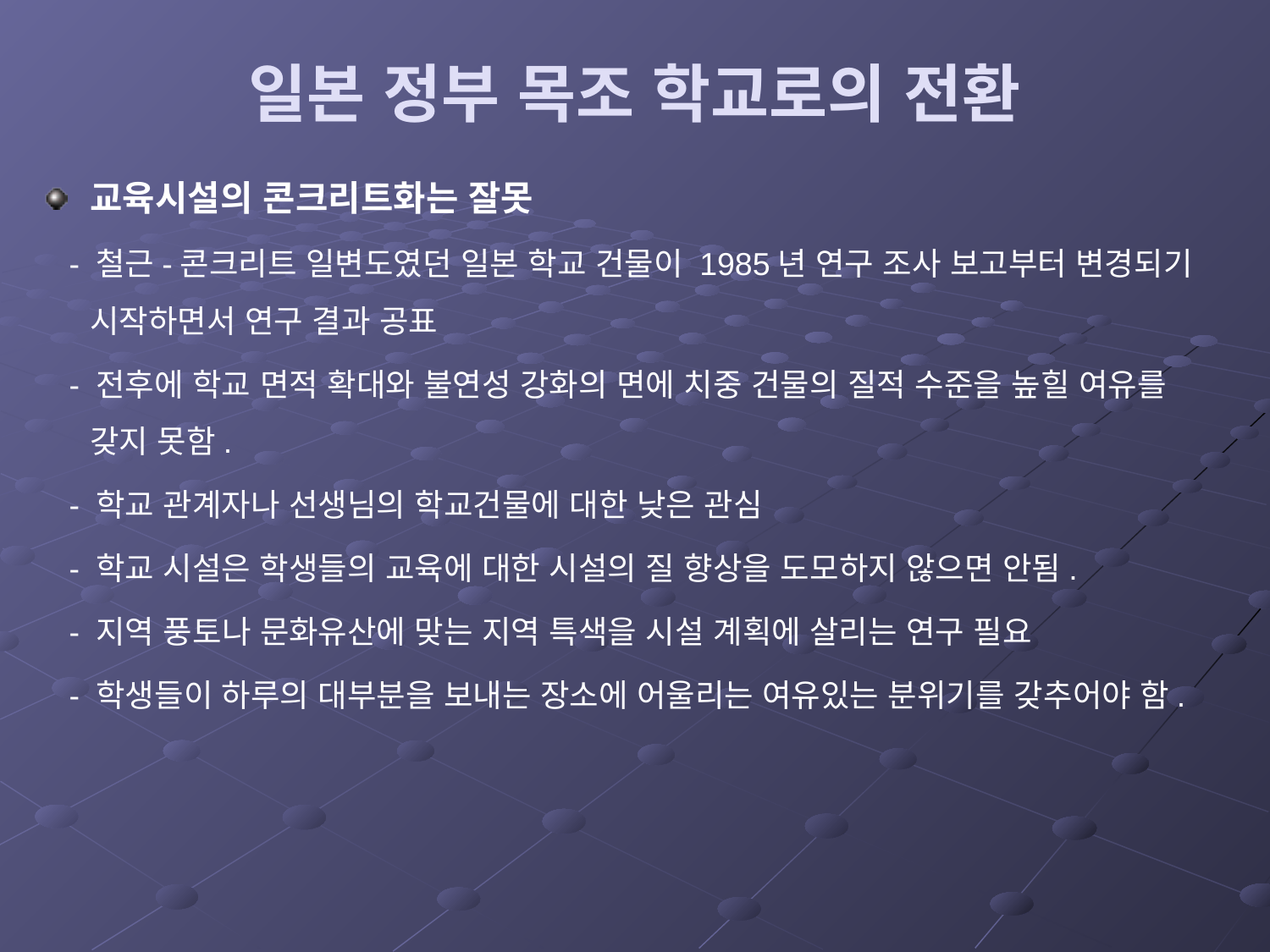

# 일본 정부 목조 학교로의 전환
교육시설의 콘크리트화는 잘못
   - 철근-콘크리트 일변도였던 일본 학교 건물이 1985년 연구 조사 보고부터 변경되기 시작하면서 연구 결과 공표
   - 전후에 학교 면적 확대와 불연성 강화의 면에 치중 건물의 질적 수준을 높힐 여유를 갖지 못함.
   - 학교 관계자나 선생님의 학교건물에 대한 낮은 관심
   - 학교 시설은 학생들의 교육에 대한 시설의 질 향상을 도모하지 않으면 안됨.
   - 지역 풍토나 문화유산에 맞는 지역 특색을 시설 계획에 살리는 연구 필요
   - 학생들이 하루의 대부분을 보내는 장소에 어울리는 여유있는 분위기를 갖추어야 함.